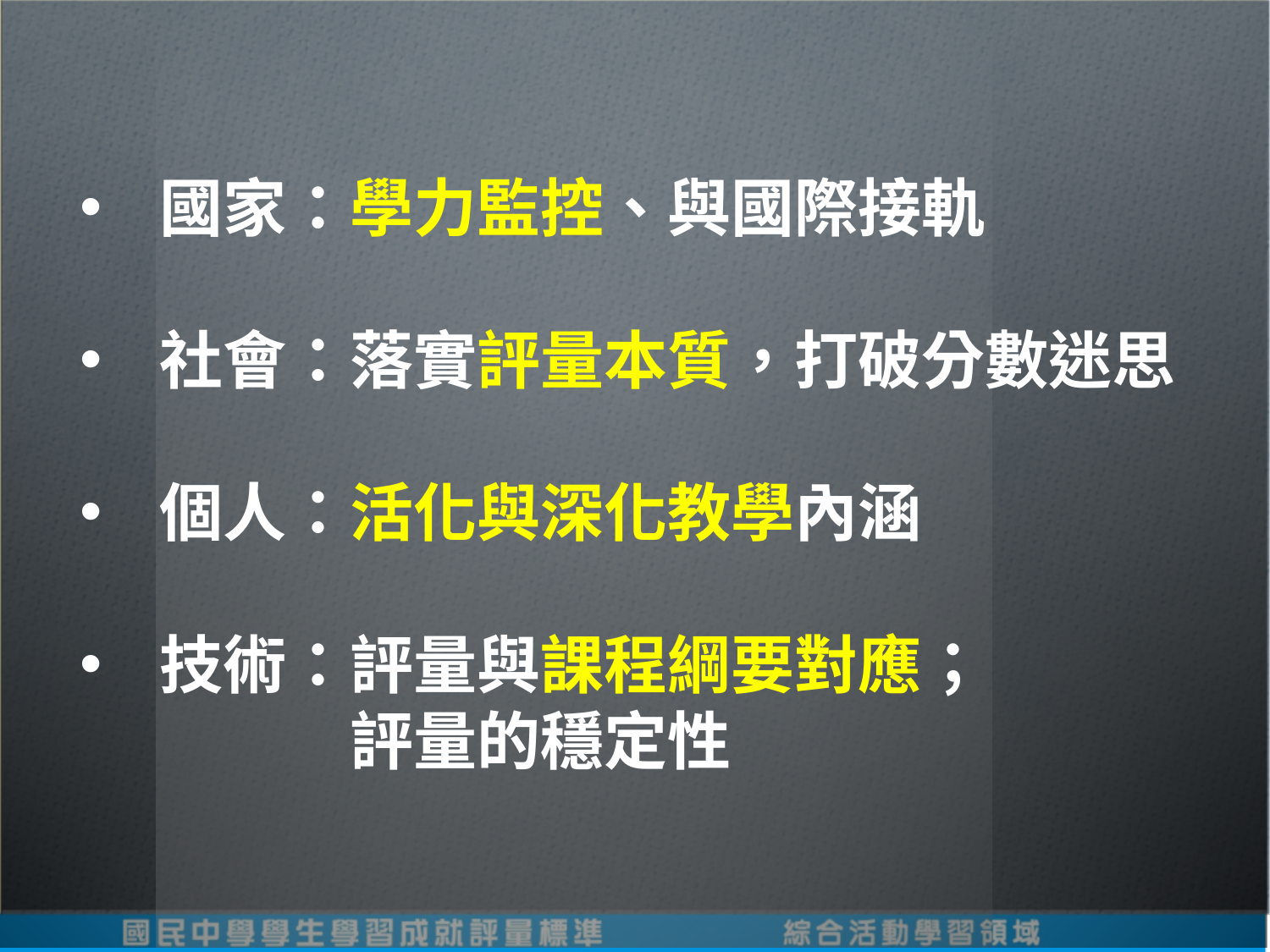

國家：學力監控、與國際接軌

社會：落實評量本質，打破分數迷思

個人：活化與深化教學內涵

技術：評量與課程綱要對應；
　　　評量的穩定性